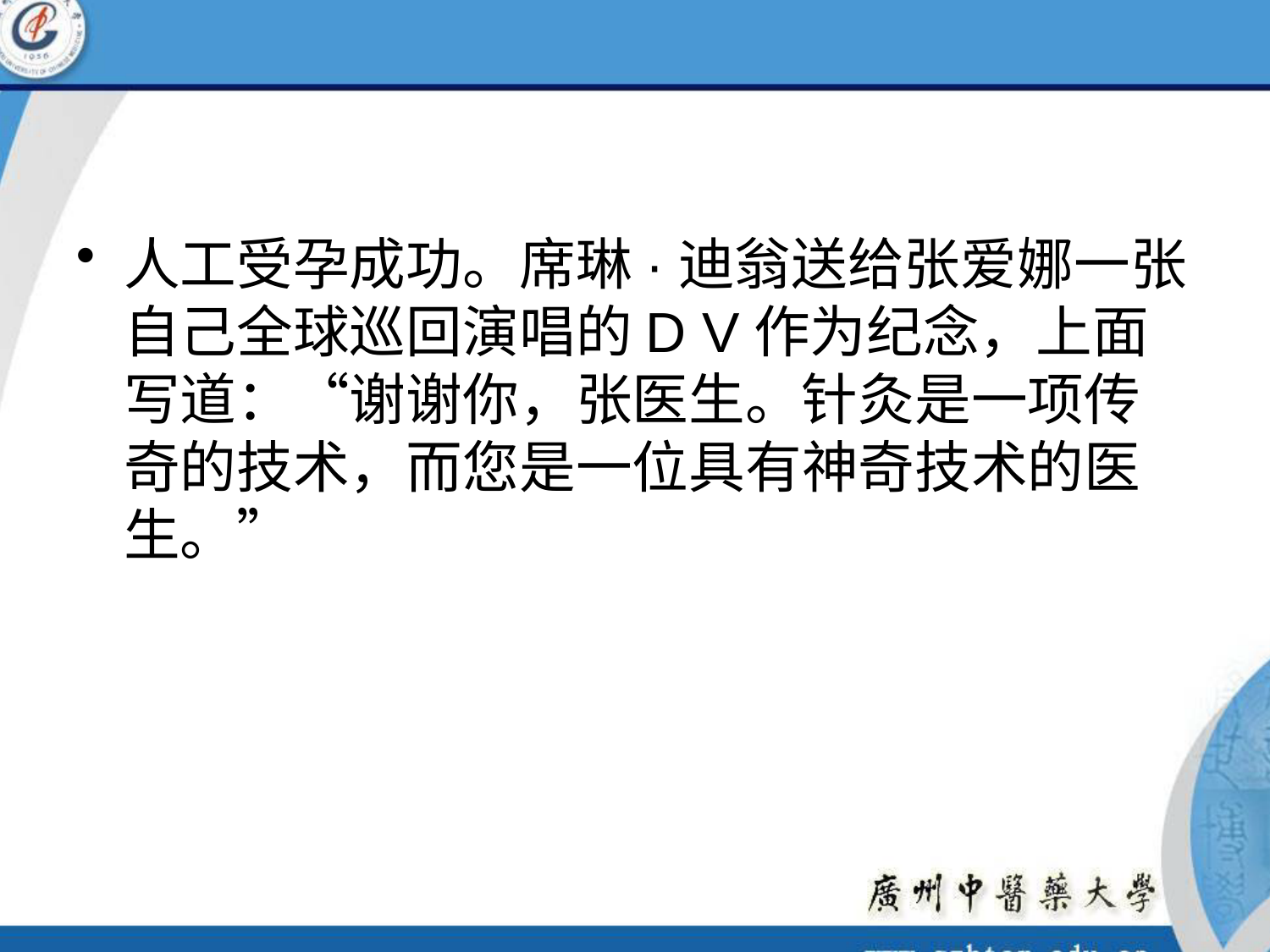

#
人工受孕成功。席琳·迪翁送给张爱娜一张自己全球巡回演唱的D V作为纪念，上面写道：“谢谢你，张医生。针灸是一项传奇的技术，而您是一位具有神奇技术的医生。”